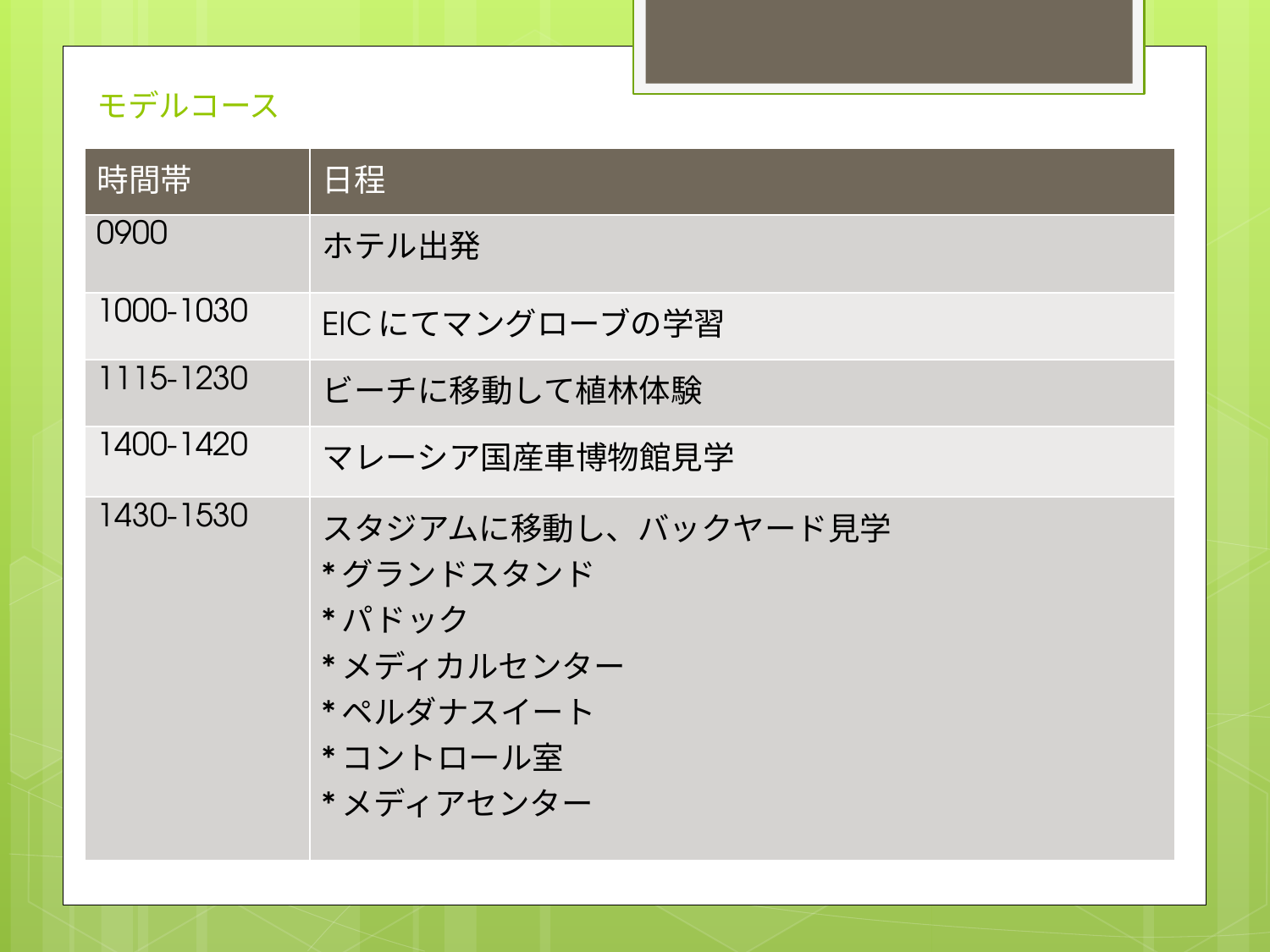

モデルコース
| 時間帯 | 日程 |
| --- | --- |
| 0900 | ホテル出発 |
| 1000-1030 | EICにてマングローブの学習 |
| 1115-1230 | ビーチに移動して植林体験 |
| 1400-1420 | マレーシア国産車博物館見学 |
| 1430-1530 | スタジアムに移動し、バックヤード見学 \*グランドスタンド \*パドック \*メディカルセンター \*ペルダナスイート \*コントロール室 \*メディアセンター |